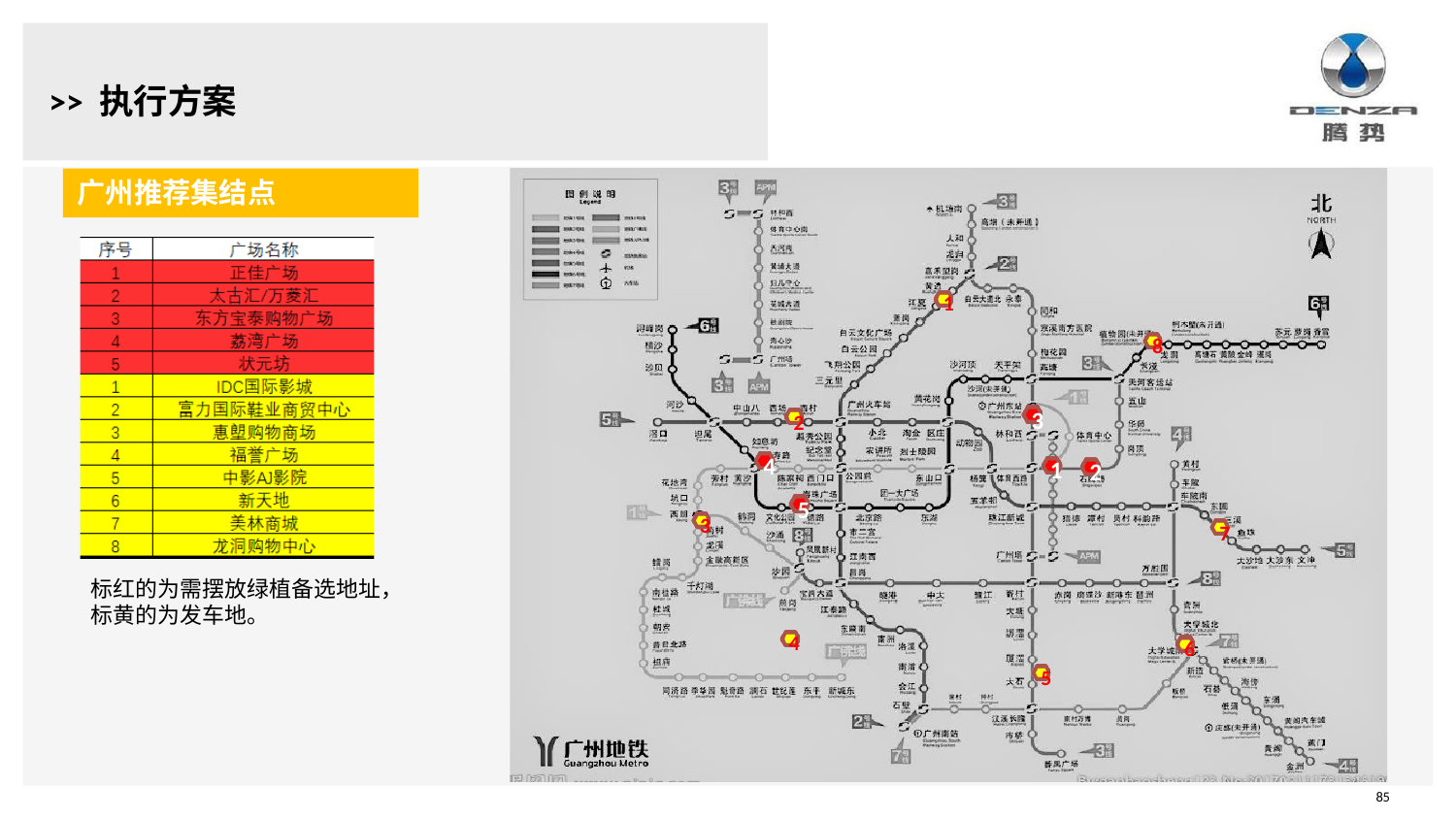

# >> 执行方案

广州推荐集结点

1

8

3

2

4

1
2

5

3

7

标红的为需摆放绿植备选地址， 标黄的为发车地。
4

6

5

85